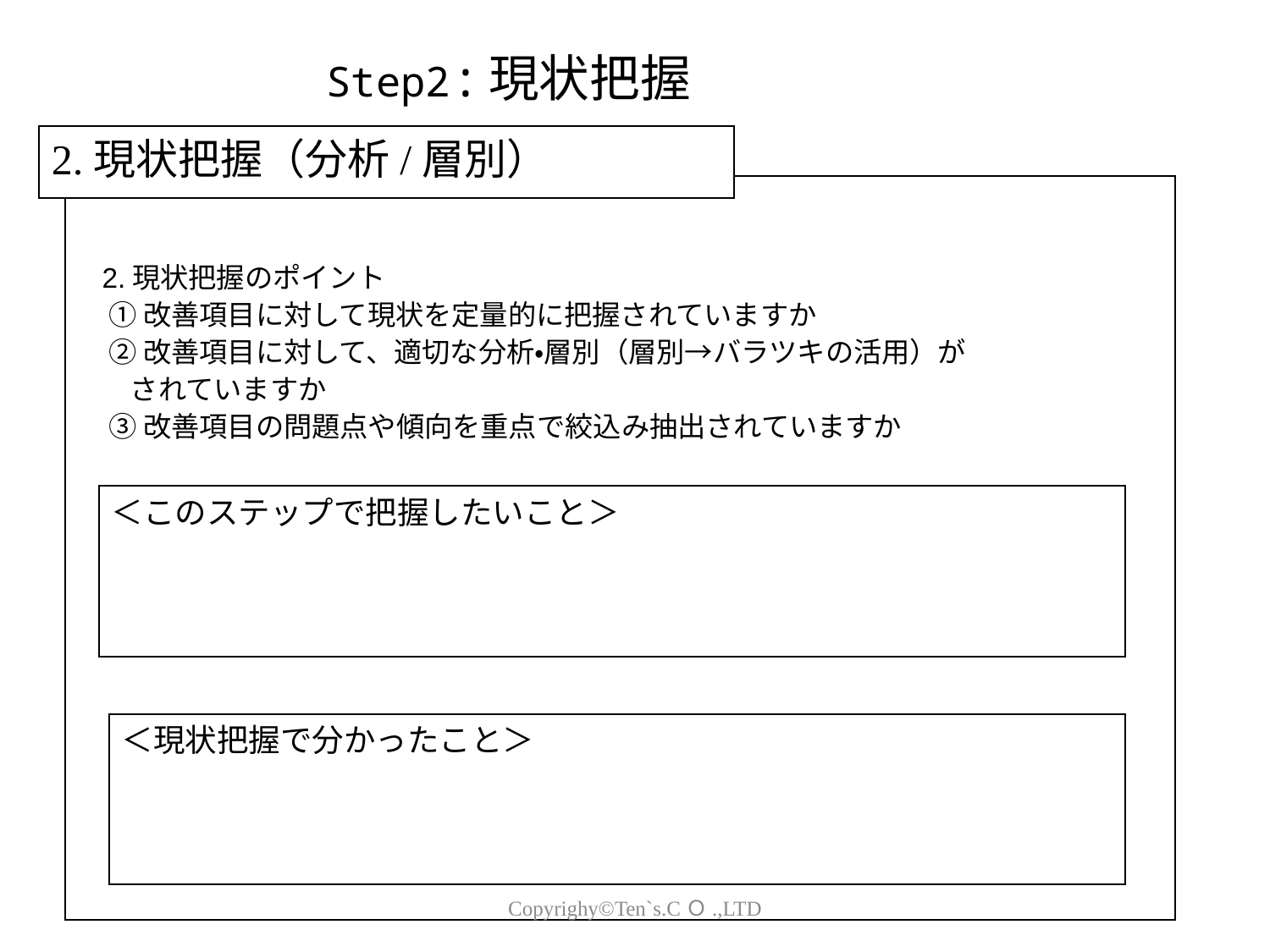

Step2:現状把握
2.現状把握（分析/層別）

2.現状把握のポイント
 ①改善項目に対して現状を定量的に把握されていますか
 ②改善項目に対して、適切な分析・層別（層別→バラツキの活用）が
　されていますか
 ③改善項目の問題点や傾向を重点で絞込み抽出されていますか

＜このステップで把握したいこと＞
＜現状把握で分かったこと＞
Copyrighy©Ten`s.CＯ.,LTD